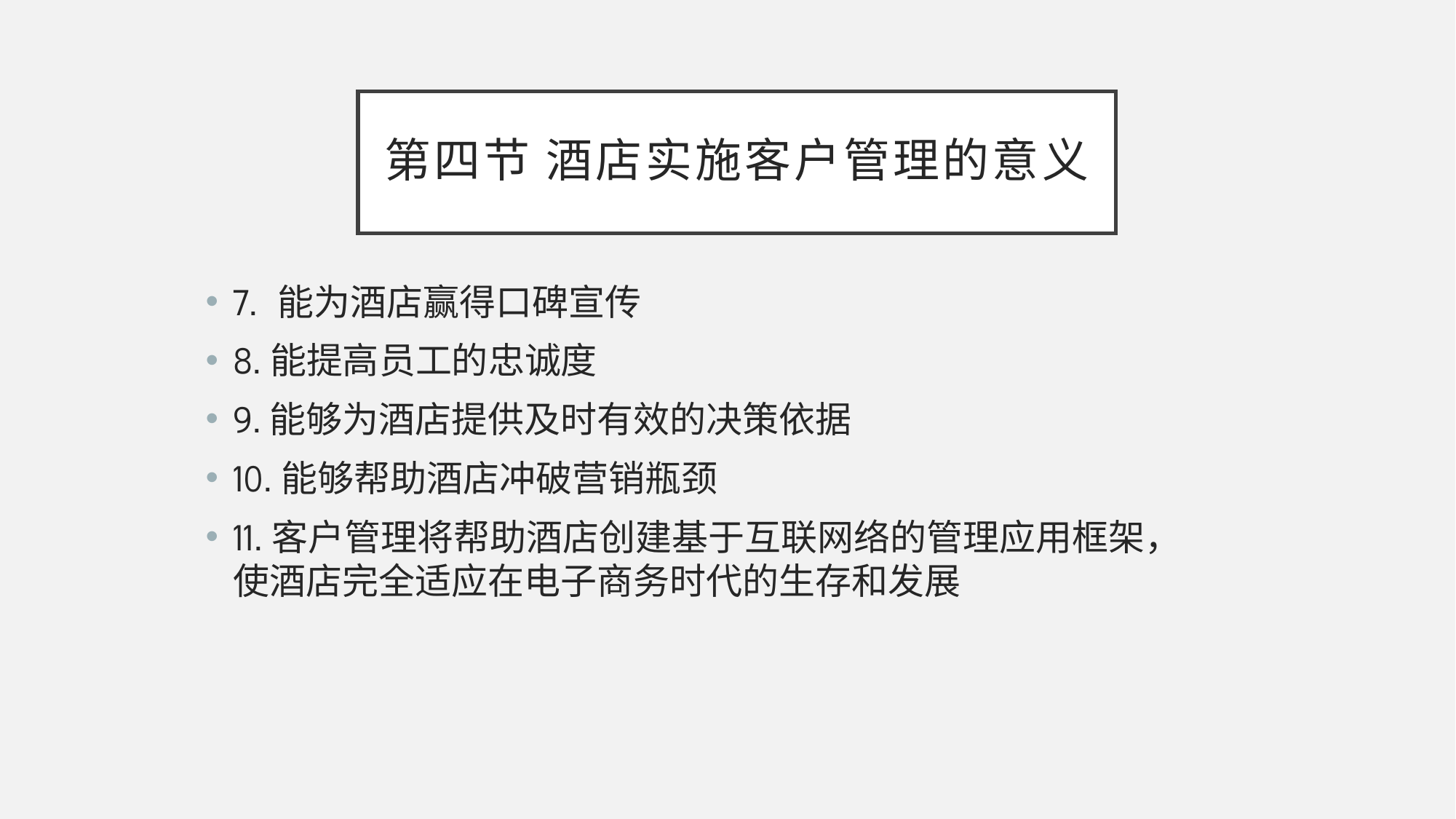

# 第四节 酒店实施客户管理的意义
7. 能为酒店赢得口碑宣传
8.能提高员工的忠诚度
9.能够为酒店提供及时有效的决策依据
10.能够帮助酒店冲破营销瓶颈
11.客户管理将帮助酒店创建基于互联网络的管理应用框架，使酒店完全适应在电子商务时代的生存和发展